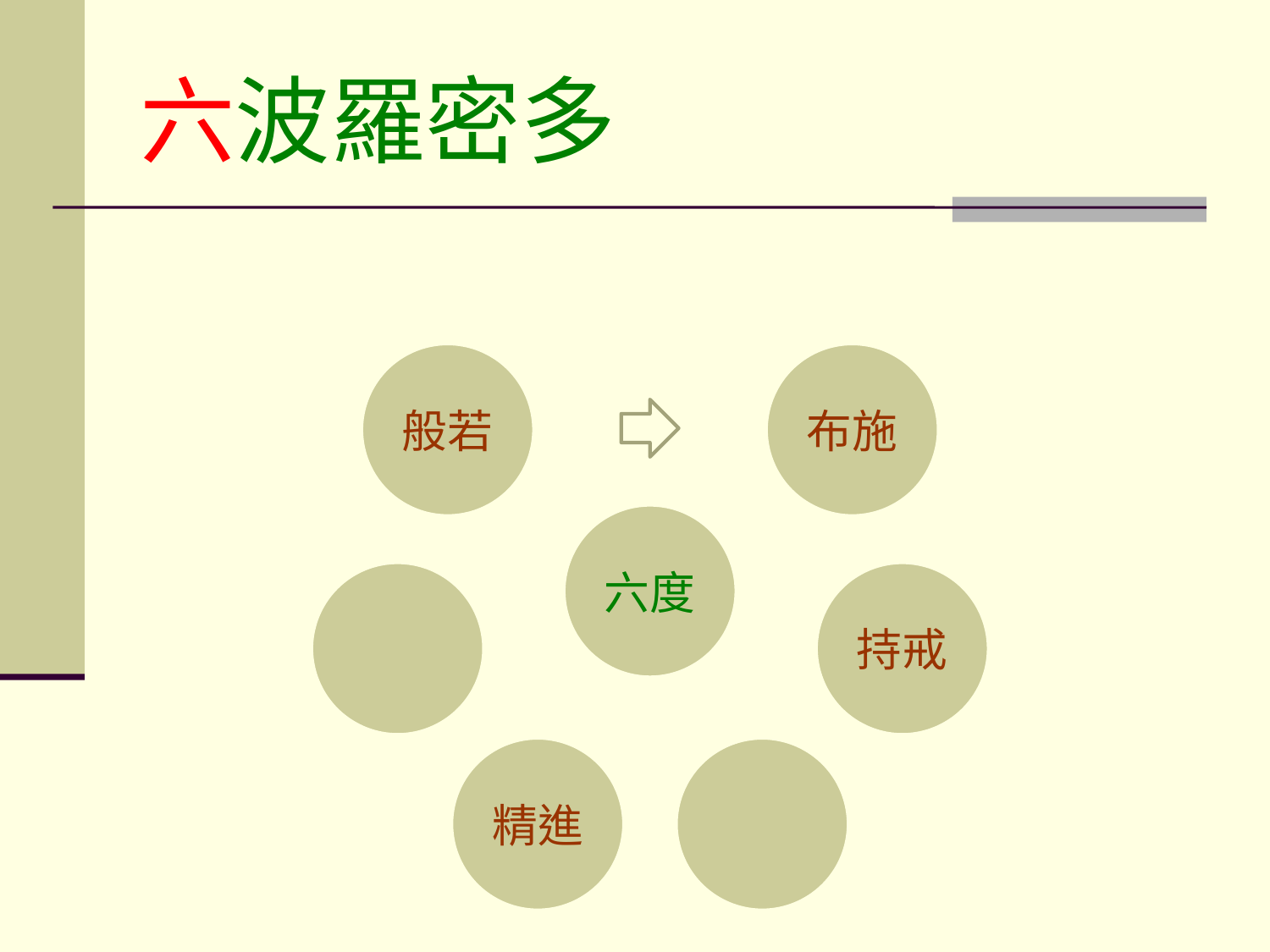

# 六波羅密多
六度
布施
持戒
精進
般若